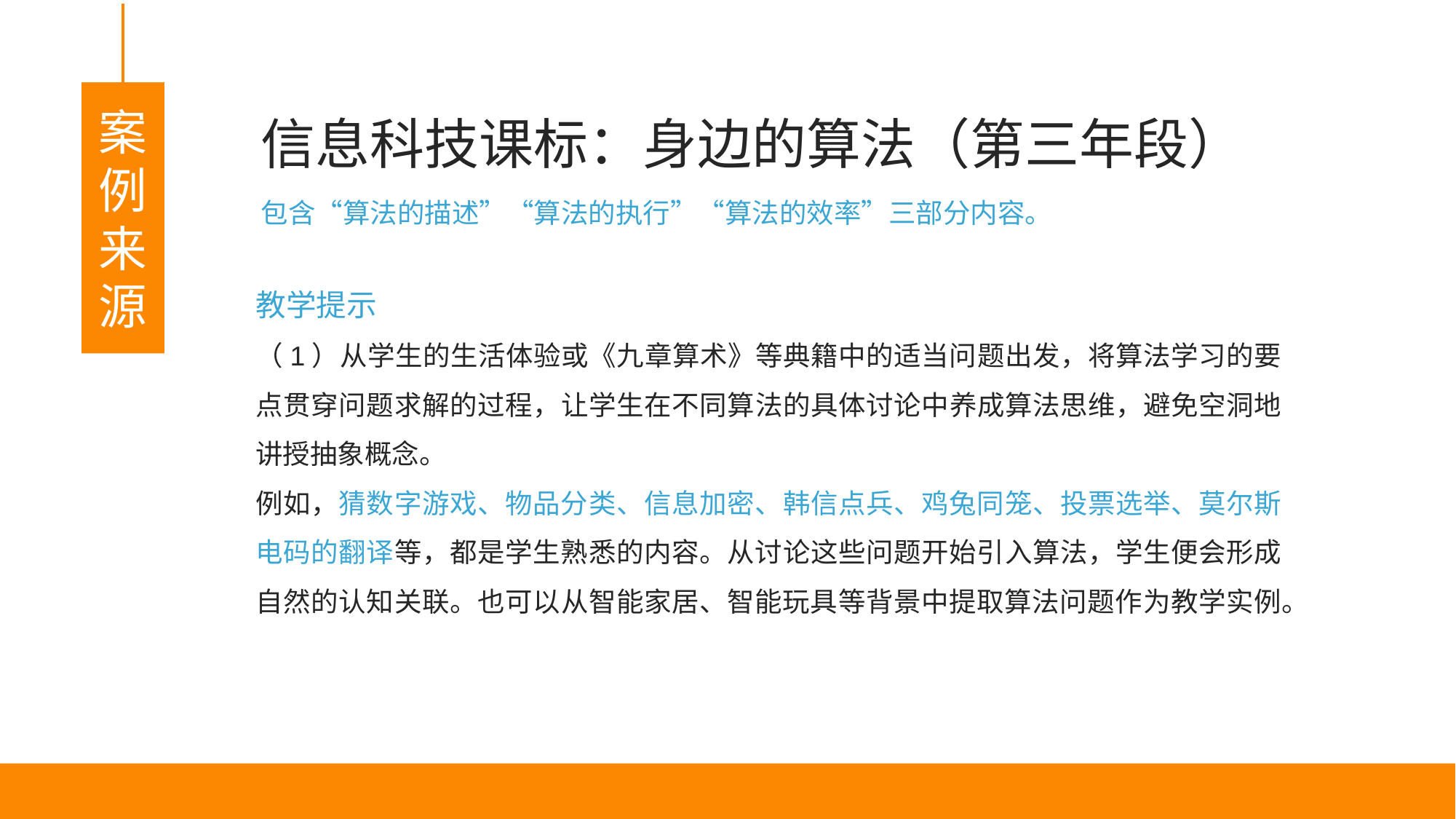

案例来源
信息科技课标：身边的算法（第三年段）
包含“算法的描述”“算法的执行”“算法的效率”三部分内容。
教学提示
（1）从学生的生活体验或《九章算术》等典籍中的适当问题出发，将算法学习的要点贯穿问题求解的过程，让学生在不同算法的具体讨论中养成算法思维，避免空洞地讲授抽象概念。
例如，猜数字游戏、物品分类、信息加密、韩信点兵、鸡兔同笼、投票选举、莫尔斯电码的翻译等，都是学生熟悉的内容。从讨论这些问题开始引入算法，学生便会形成自然的认知关联。也可以从智能家居、智能玩具等背景中提取算法问题作为教学实例。